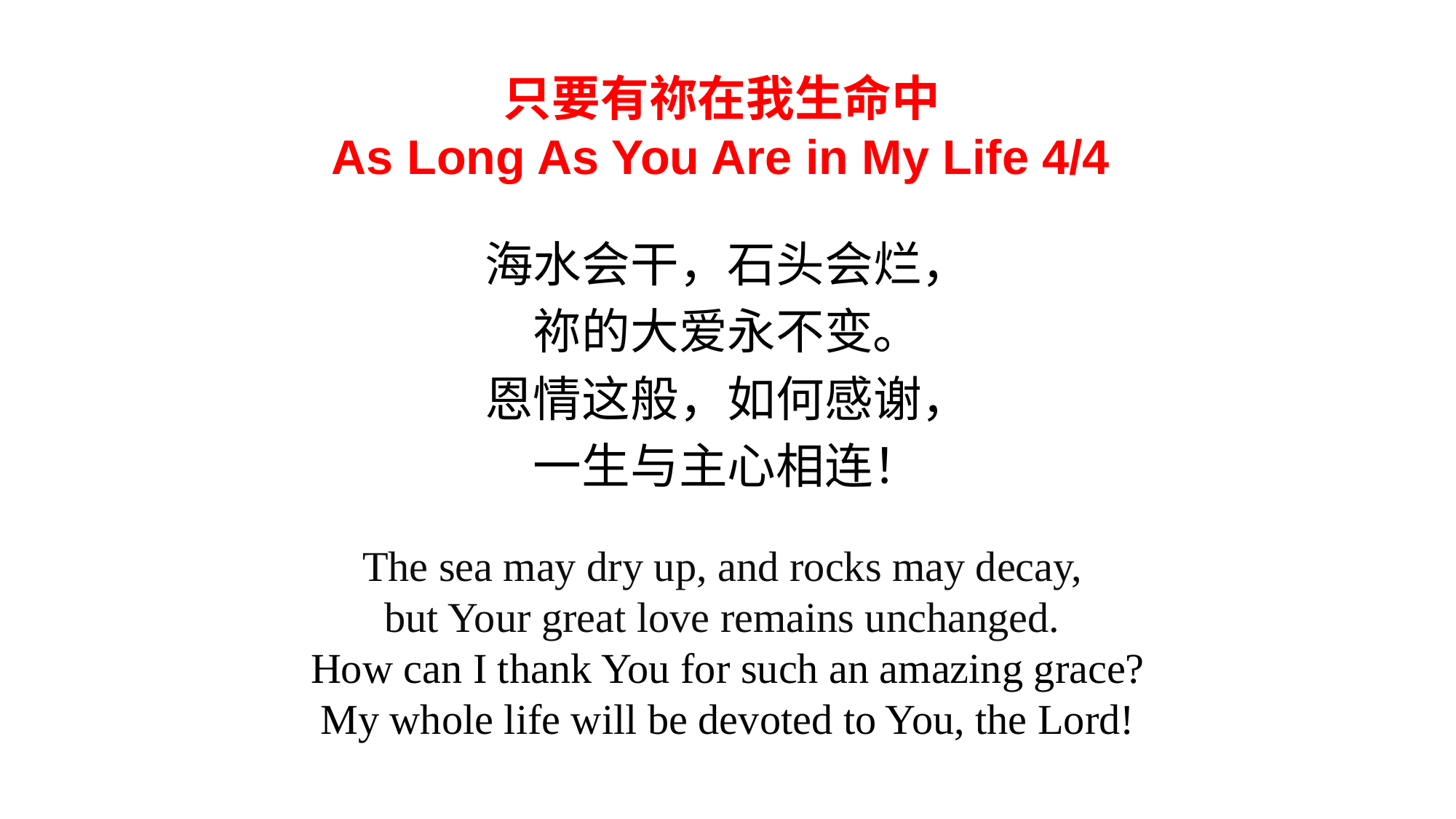

只要有祢在我生命中
As Long As You Are in My Life 4/4
海水会干，石头会烂，
祢的大爱永不变。
恩情这般，如何感谢，
一生与主心相连！

The sea may dry up, and rocks may decay,
but Your great love remains unchanged.
How can I thank You for such an amazing grace?
My whole life will be devoted to You, the Lord!